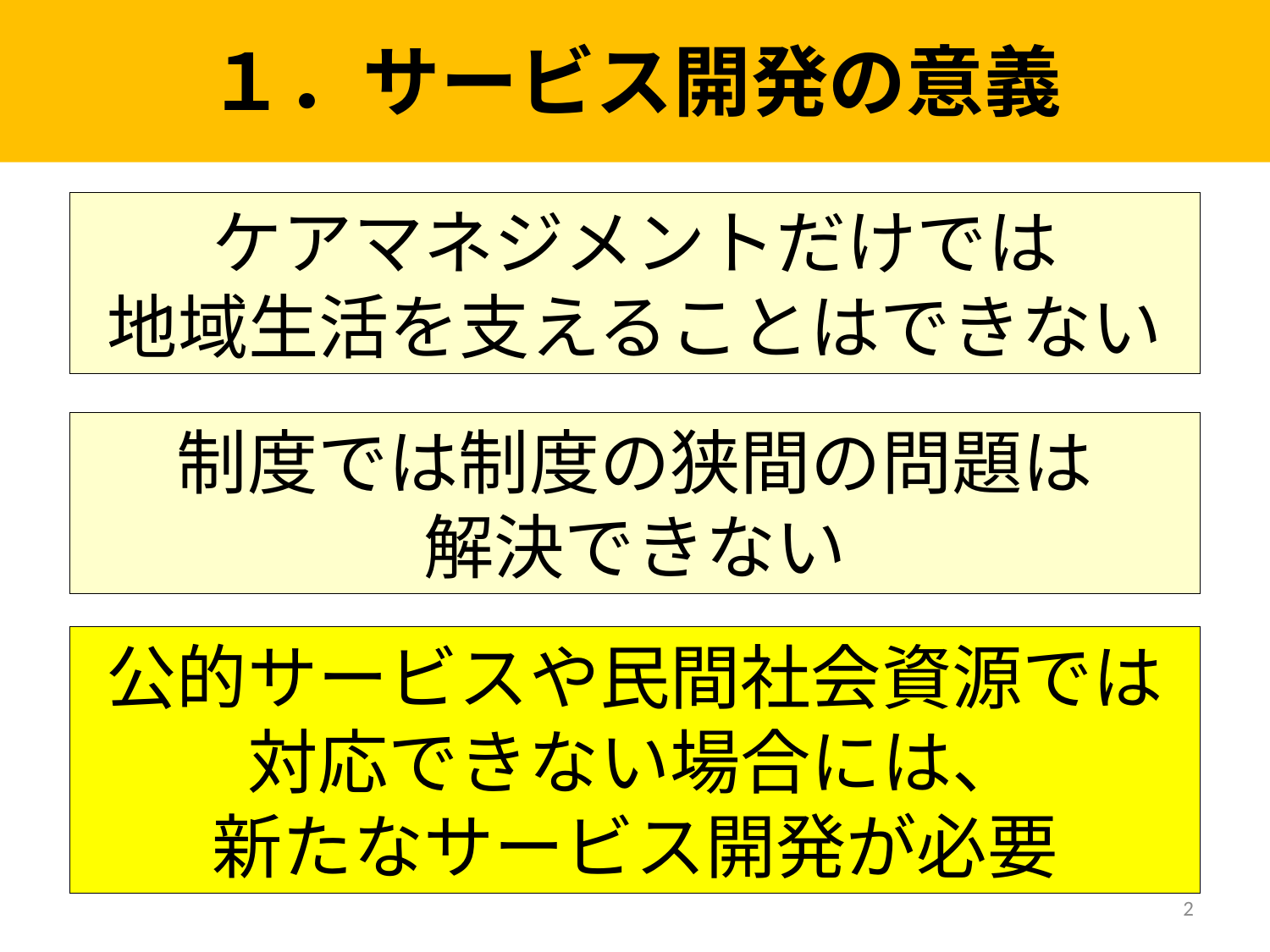

１．サービス開発の意義
ケアマネジメントだけでは
地域生活を支えることはできない
制度では制度の狭間の問題は
解決できない
公的サービスや民間社会資源では
対応できない場合には、
新たなサービス開発が必要
2